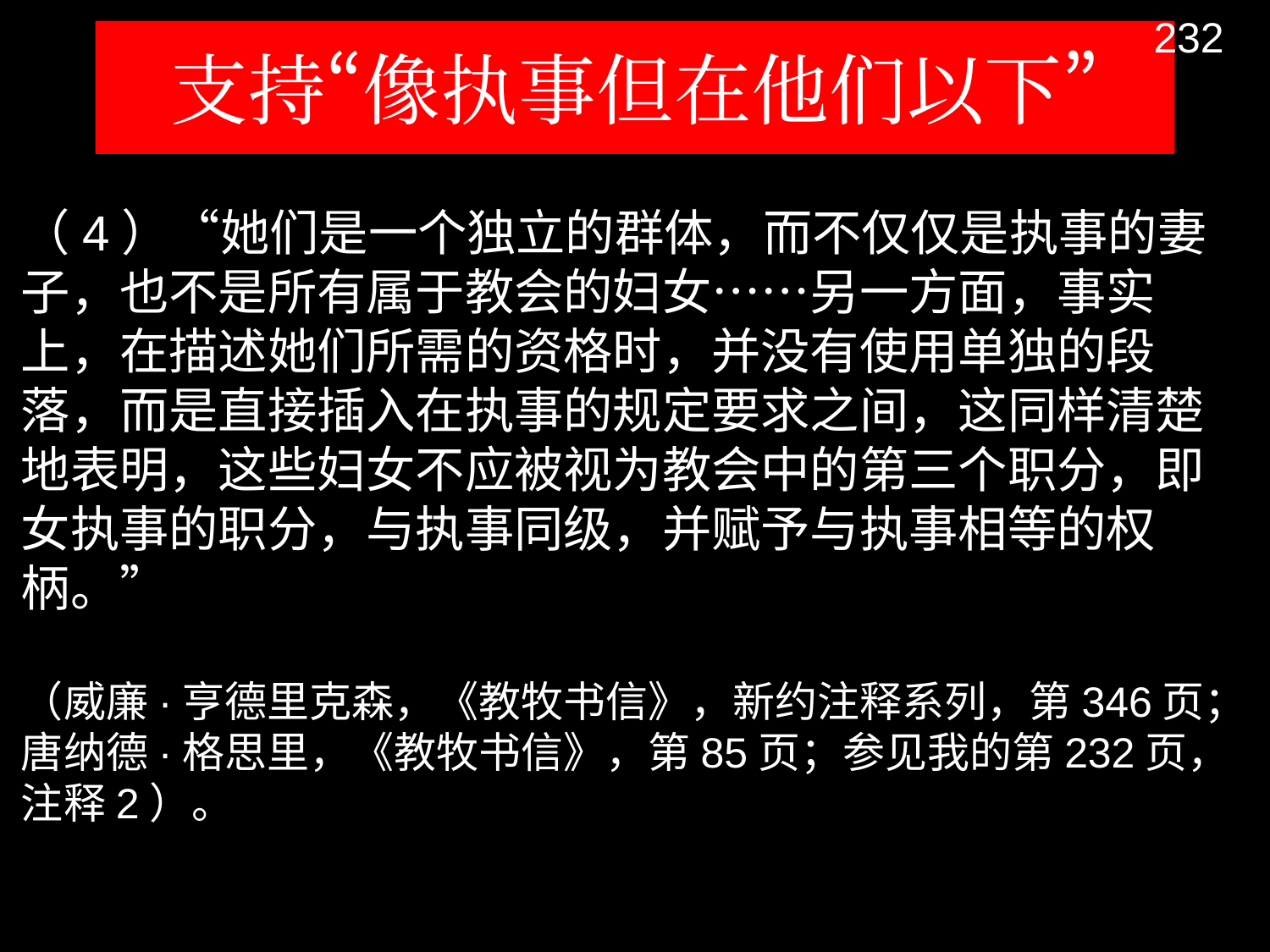

232
# 支持“像执事但在他们以下”
（4）“她们是一个独立的群体，而不仅仅是执事的妻子，也不是所有属于教会的妇女……另一方面，事实上，在描述她们所需的资格时，并没有使用单独的段落，而是直接插入在执事的规定要求之间，这同样清楚地表明，这些妇女不应被视为教会中的第三个职分，即女执事的职分，与执事同级，并赋予与执事相等的权柄。”

（威廉·亨德里克森，《教牧书信》，新约注释系列，第346页；唐纳德·格思里，《教牧书信》，第85页；参见我的第232页，注释2）。
246